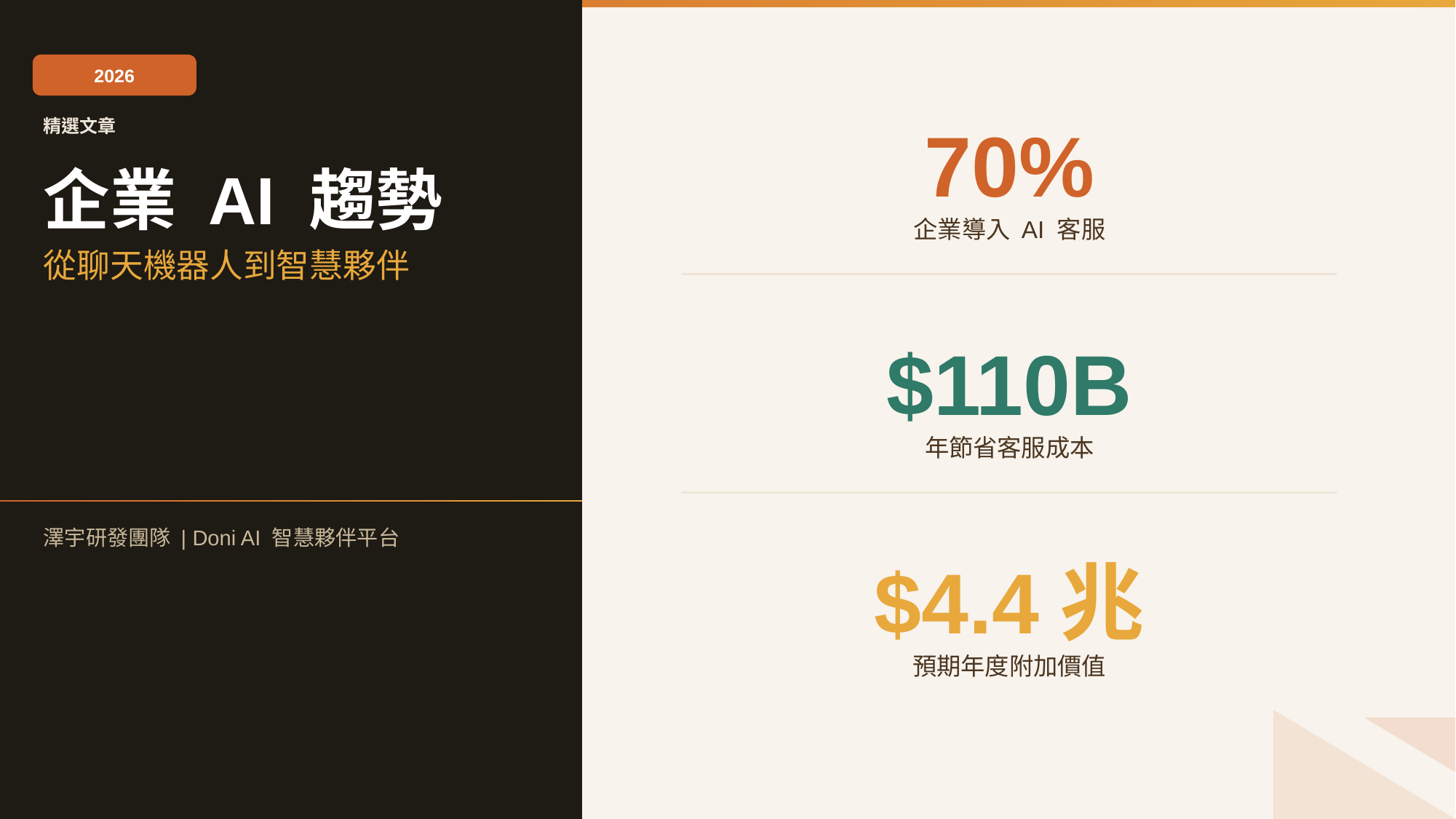

2026
70%
企業導入 AI 客服
精選文章

企業 AI 趨勢
從聊天機器人到智慧夥伴

$110B
年節省客服成本

澤宇研發團隊 | Doni AI 智慧夥伴平台
$4.4兆
預期年度附加價值